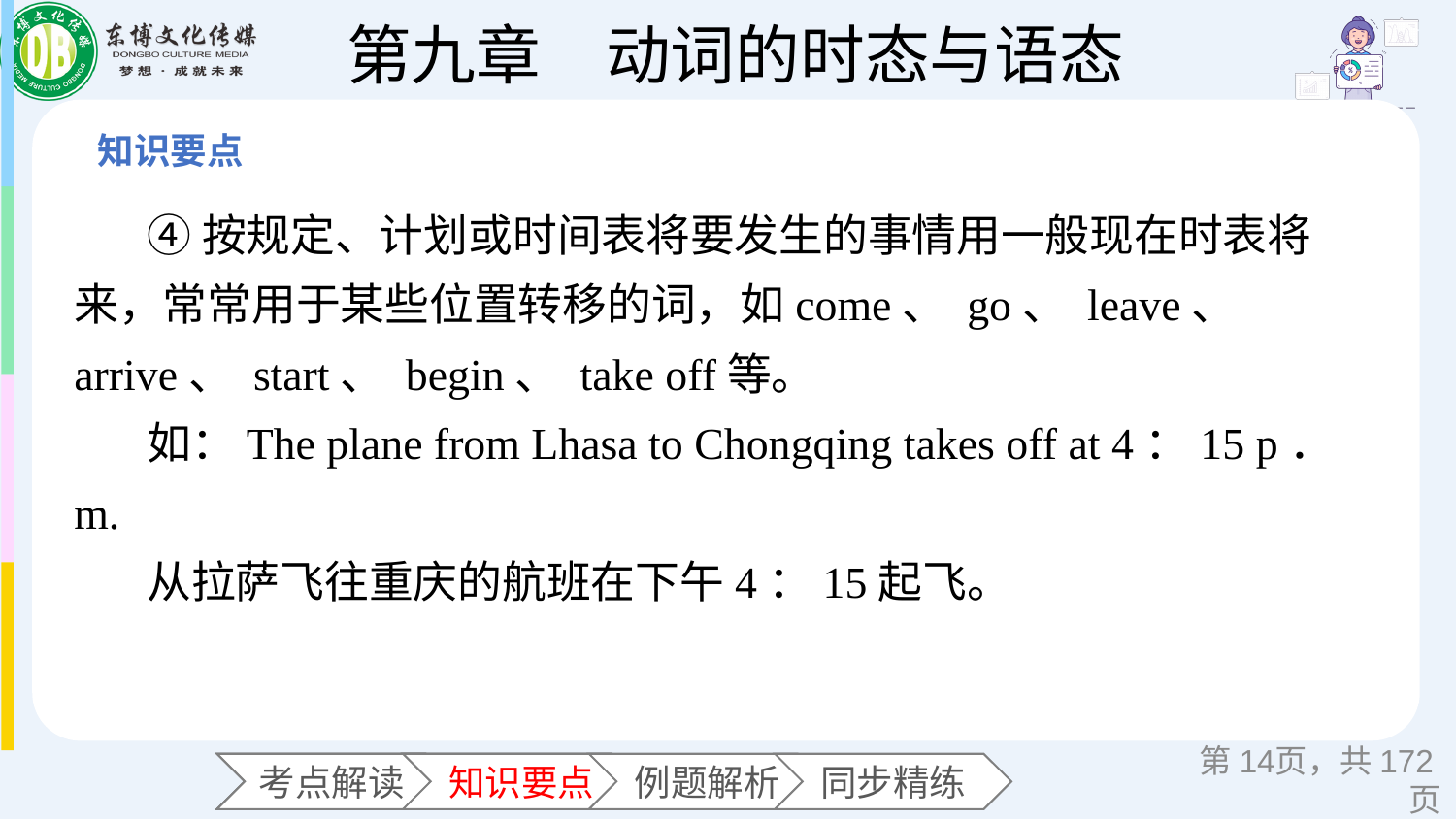

④按规定、计划或时间表将要发生的事情用一般现在时表将来，常常用于某些位置转移的词，如come、 go、 leave、 arrive、 start、 begin、 take off等。
如：The plane from Lhasa to Chongqing takes off at 4：15 p．m.
从拉萨飞往重庆的航班在下午4：15起飞。
第14页，共172页